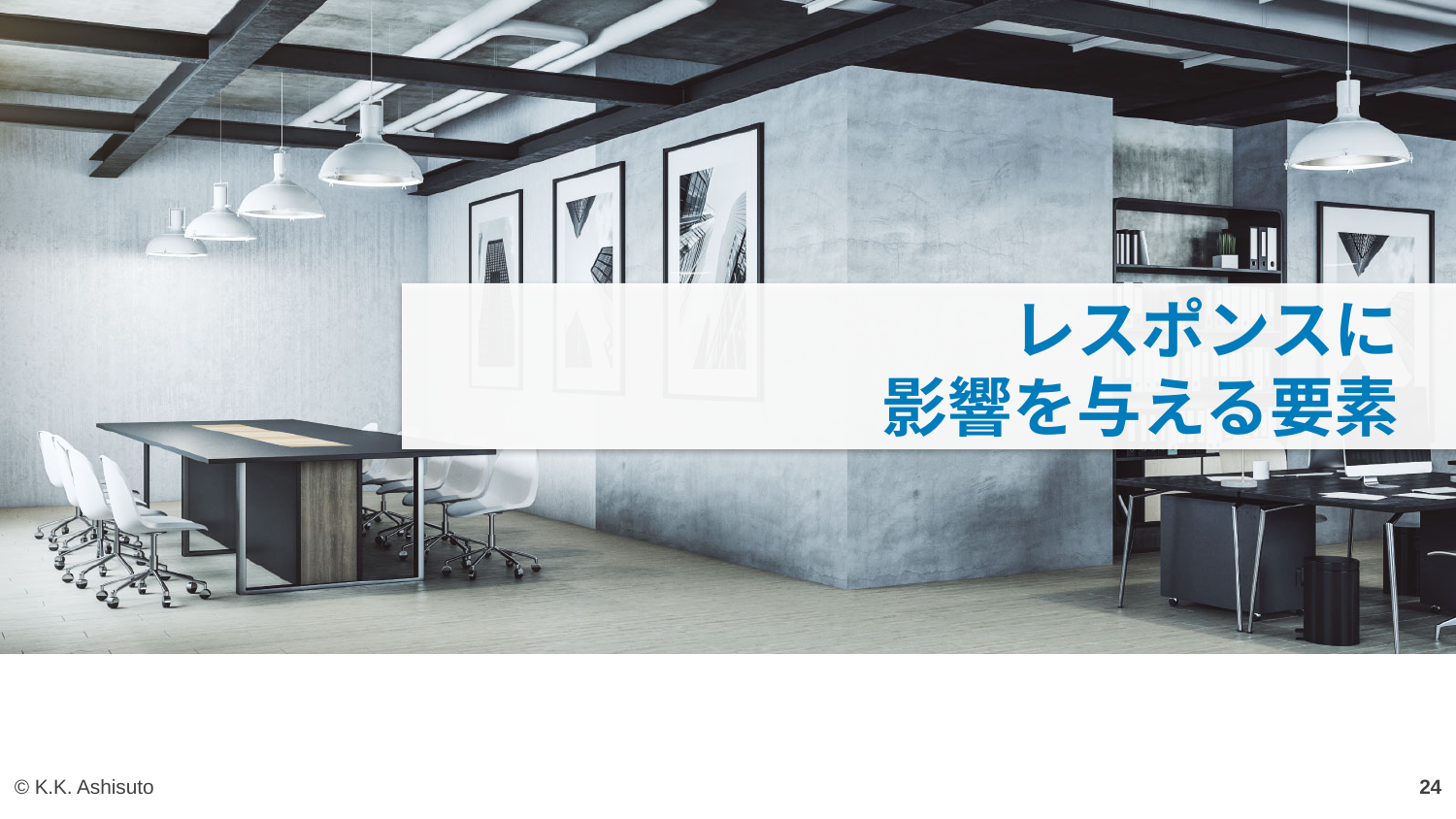

# レスポンスに 影響を与える要素

© K.K. Ashisuto
24